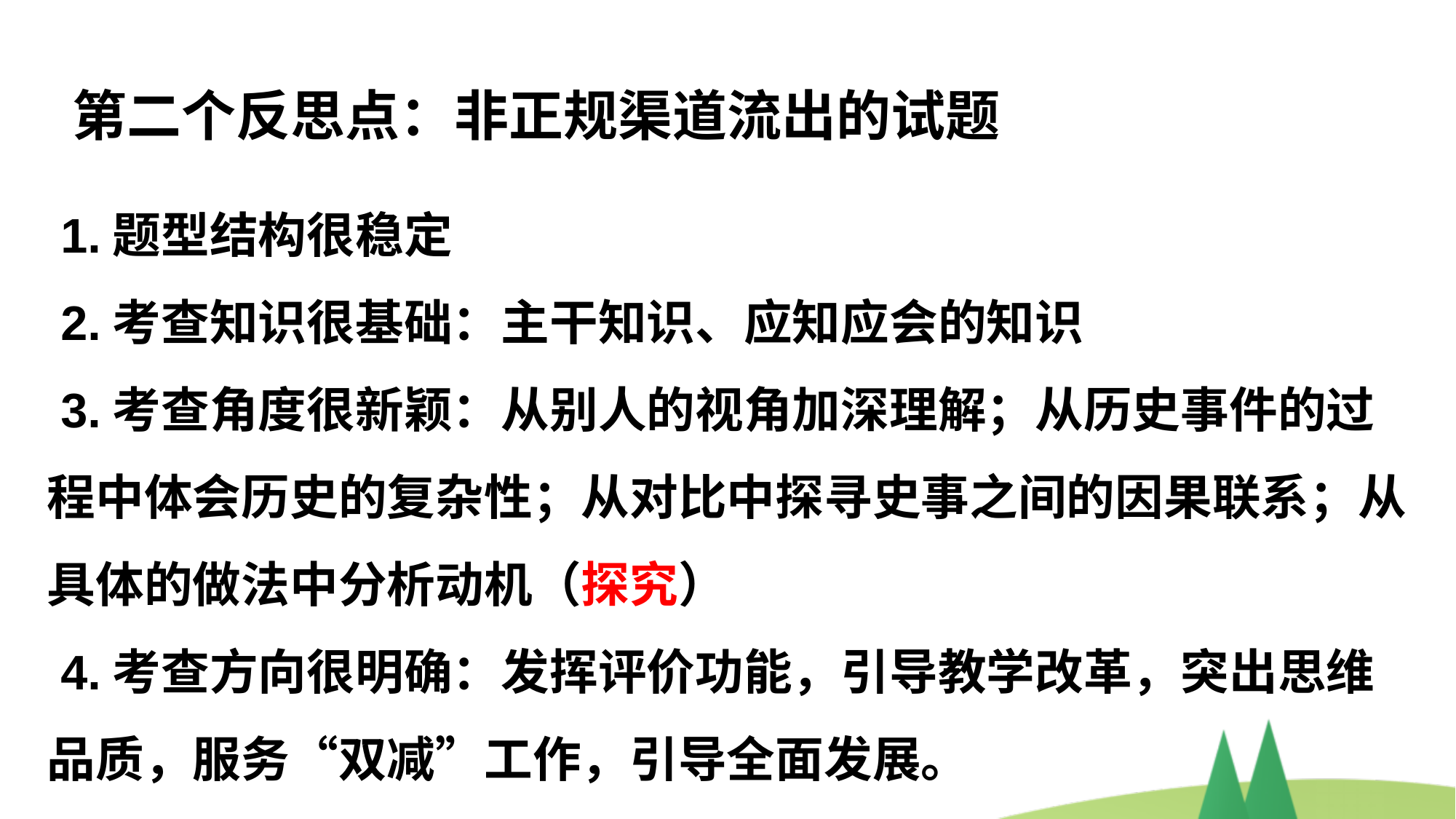

第二个反思点：非正规渠道流出的试题

 1.题型结构很稳定
 2.考查知识很基础：主干知识、应知应会的知识
 3.考查角度很新颖：从别人的视角加深理解；从历史事件的过程中体会历史的复杂性；从对比中探寻史事之间的因果联系；从具体的做法中分析动机（探究）
 4.考查方向很明确：发挥评价功能，引导教学改革，突出思维品质，服务“双减”工作，引导全面发展。